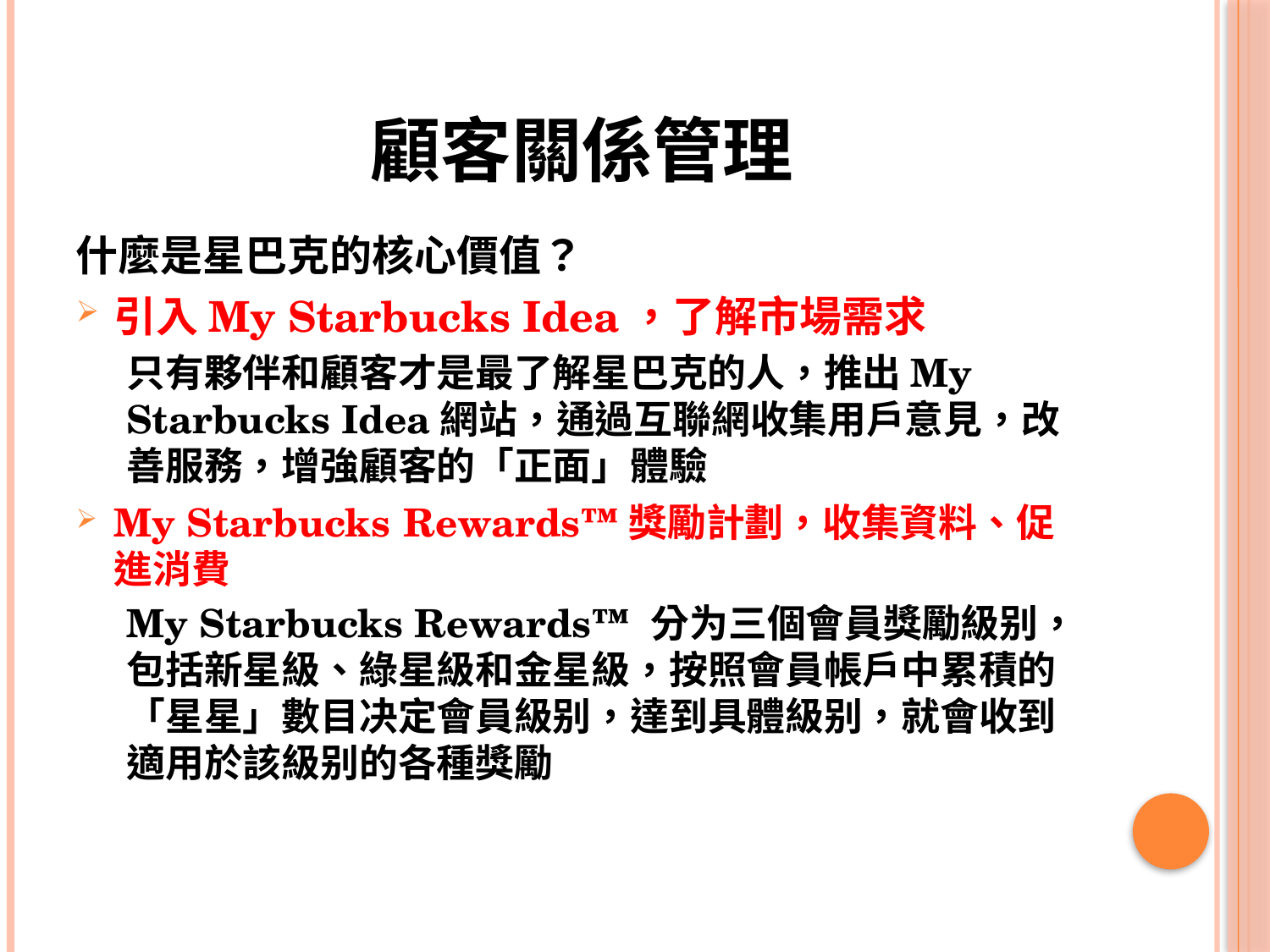

# 顧客關係管理
什麼是星巴克的核心價值？
引入My Starbucks Idea，了解市場需求
只有夥伴和顧客才是最了解星巴克的人，推出My Starbucks Idea網站，通過互聯網收集用戶意見，改善服務，增強顧客的「正面」體驗
My Starbucks Rewards™獎勵計劃，收集資料、促進消費
My Starbucks Rewards™ 分为三個會員獎勵級别，包括新星級、綠星級和金星級，按照會員帳戶中累積的「星星」數目决定會員級别，達到具體級别，就會收到適用於該級别的各種獎勵